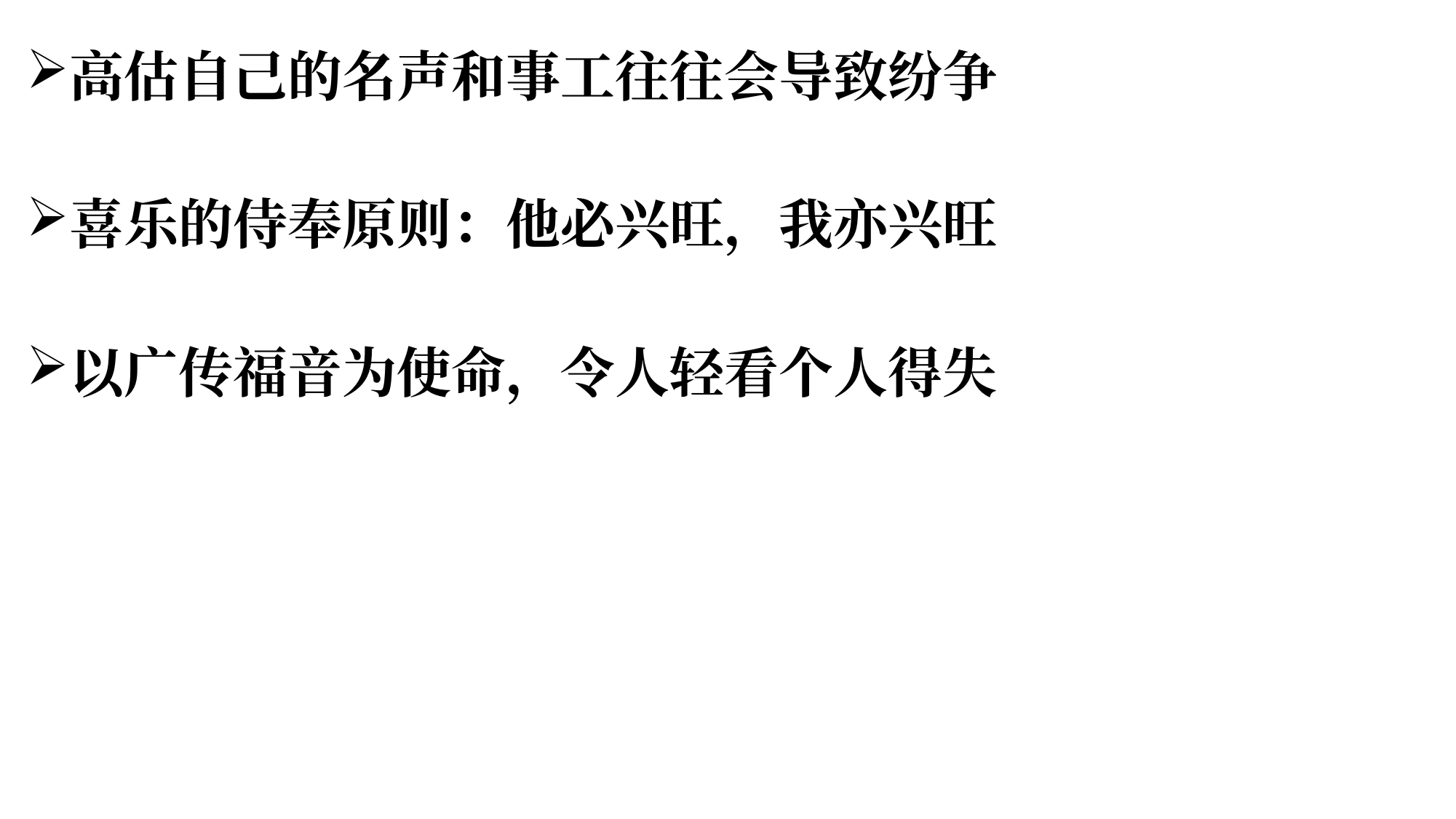

高估自己的名声和事工往往会导致纷争

喜乐的侍奉原则：他必兴旺，我亦兴旺

以广传福音为使命，令人轻看个人得失